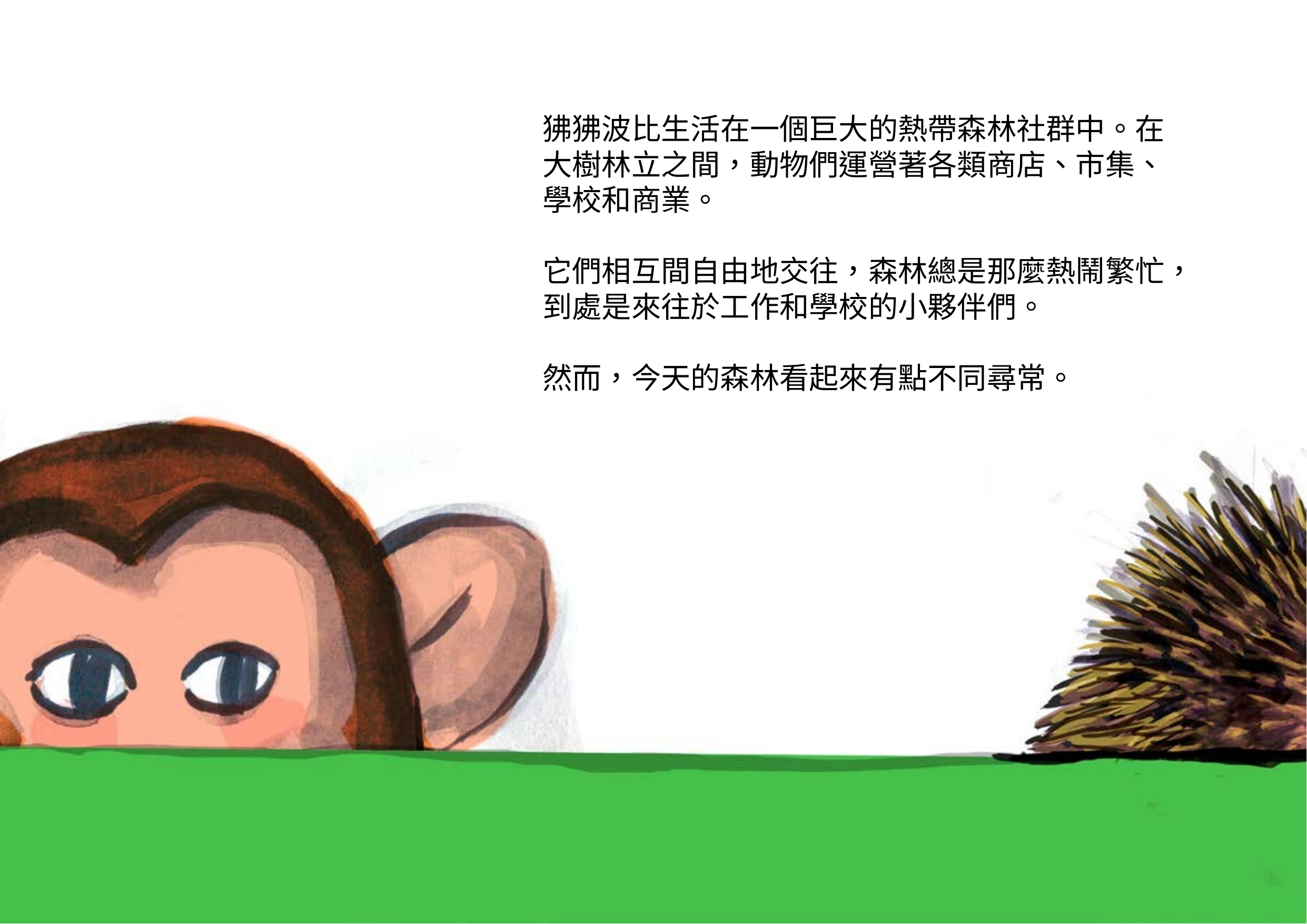

狒狒波比生活在一個巨大的熱帶森林社群中。在大樹林立之間，動物們運營著各類商店、市集、學校和商業。

它們相互間自由地交往，森林總是那麼熱鬧繁忙，到處是來往於工作和學校的小夥伴們。

然而，今天的森林看起來有點不同尋常。